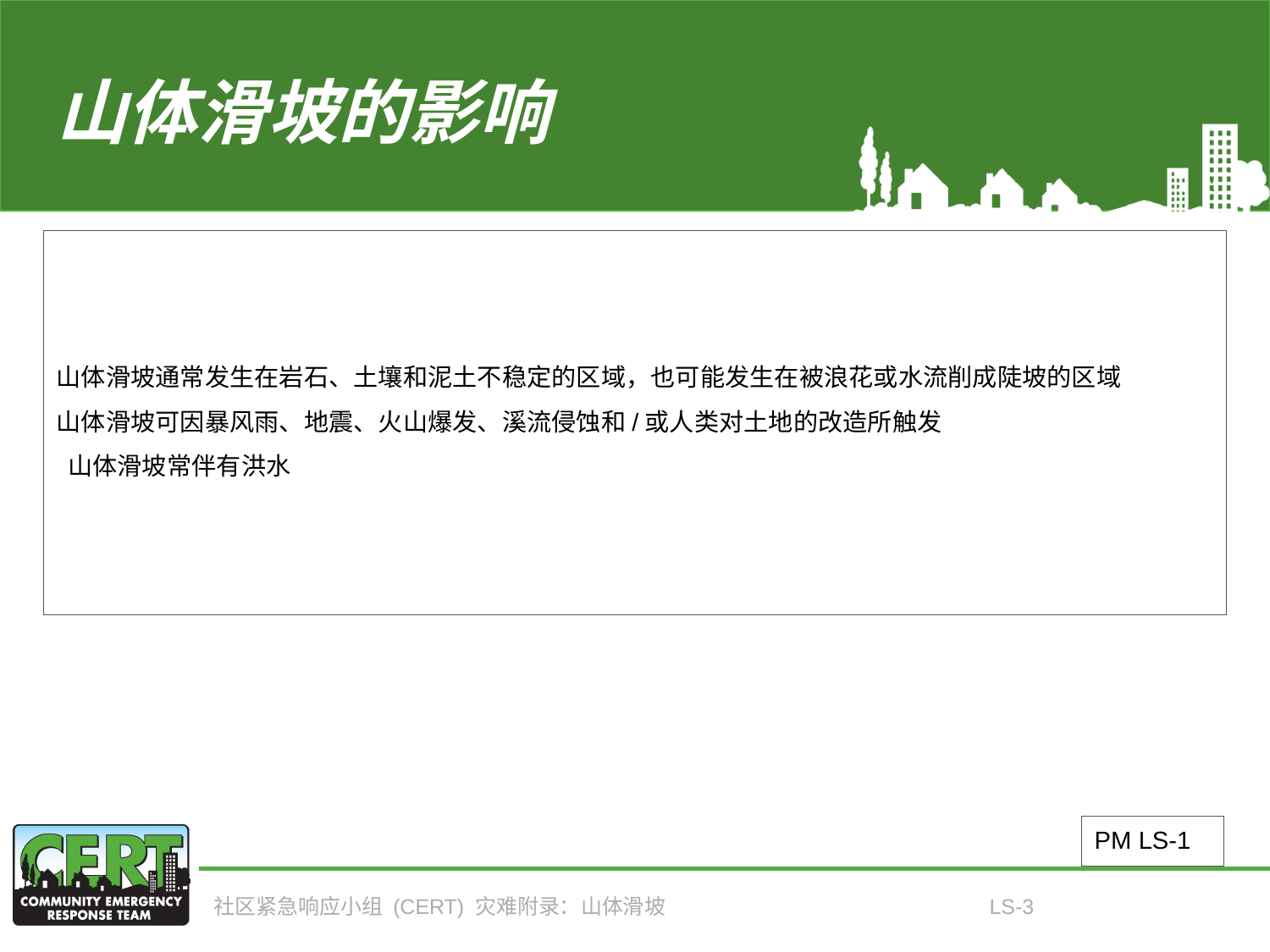

# 山体滑坡的影响
山体滑坡通常发生在岩石、土壤和泥土不稳定的区域，也可能发生在被浪花或水流削成陡坡的区域
山体滑坡可因暴风雨、地震、火山爆发、溪流侵蚀和/或人类对土地的改造所触发
 山体滑坡常伴有洪水
PM LS-1
社区紧急响应小组 (CERT) 灾难附录：山体滑坡
LS-3